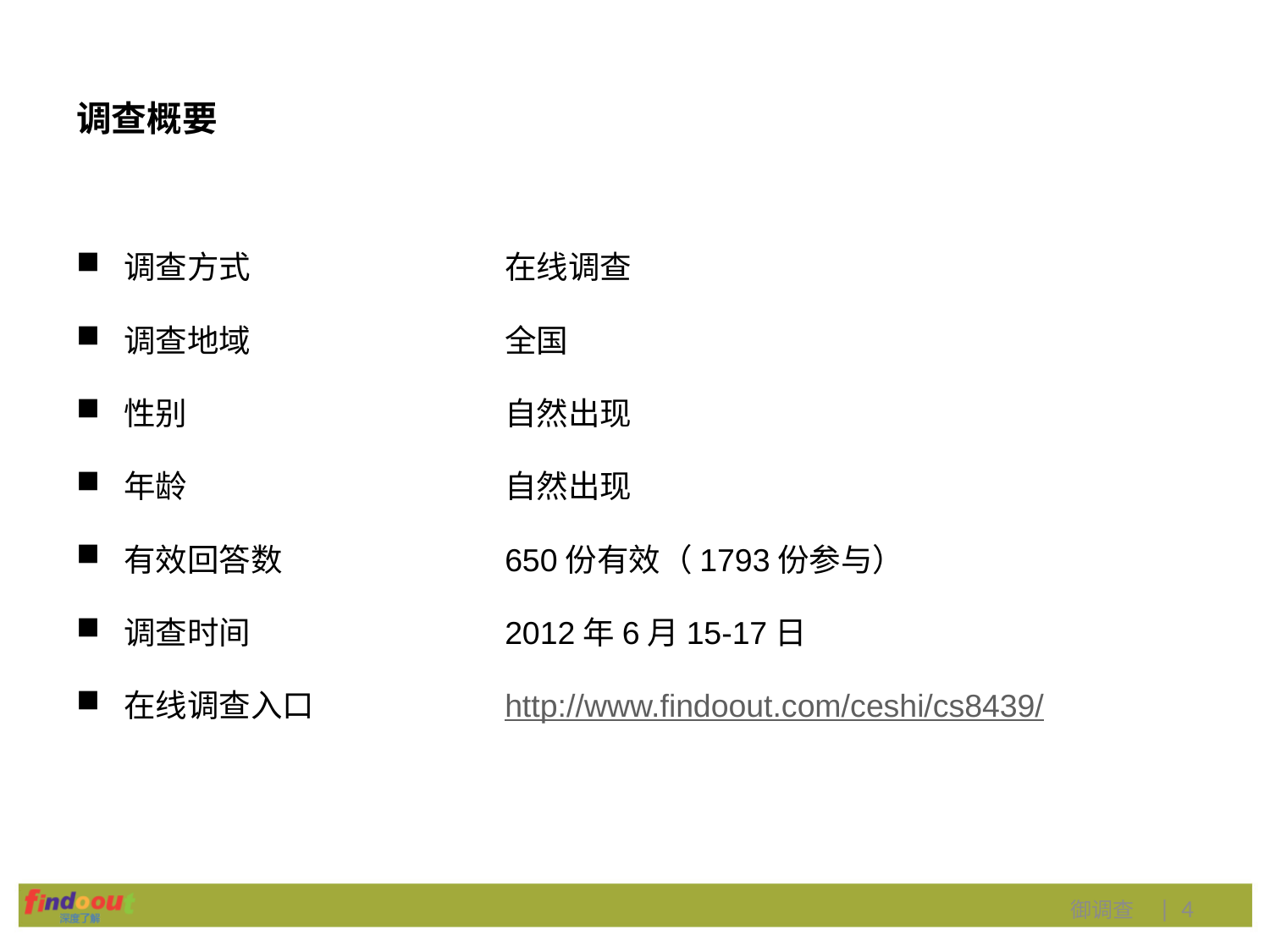

# 调查概要
调查方式		在线调查
调查地域		全国
性别			自然出现
年龄			自然出现
有效回答数		650份有效（1793份参与）
调查时间		2012年6月15-17日
在线调查入口		http://www.findoout.com/ceshi/cs8439/

御调查   |  4